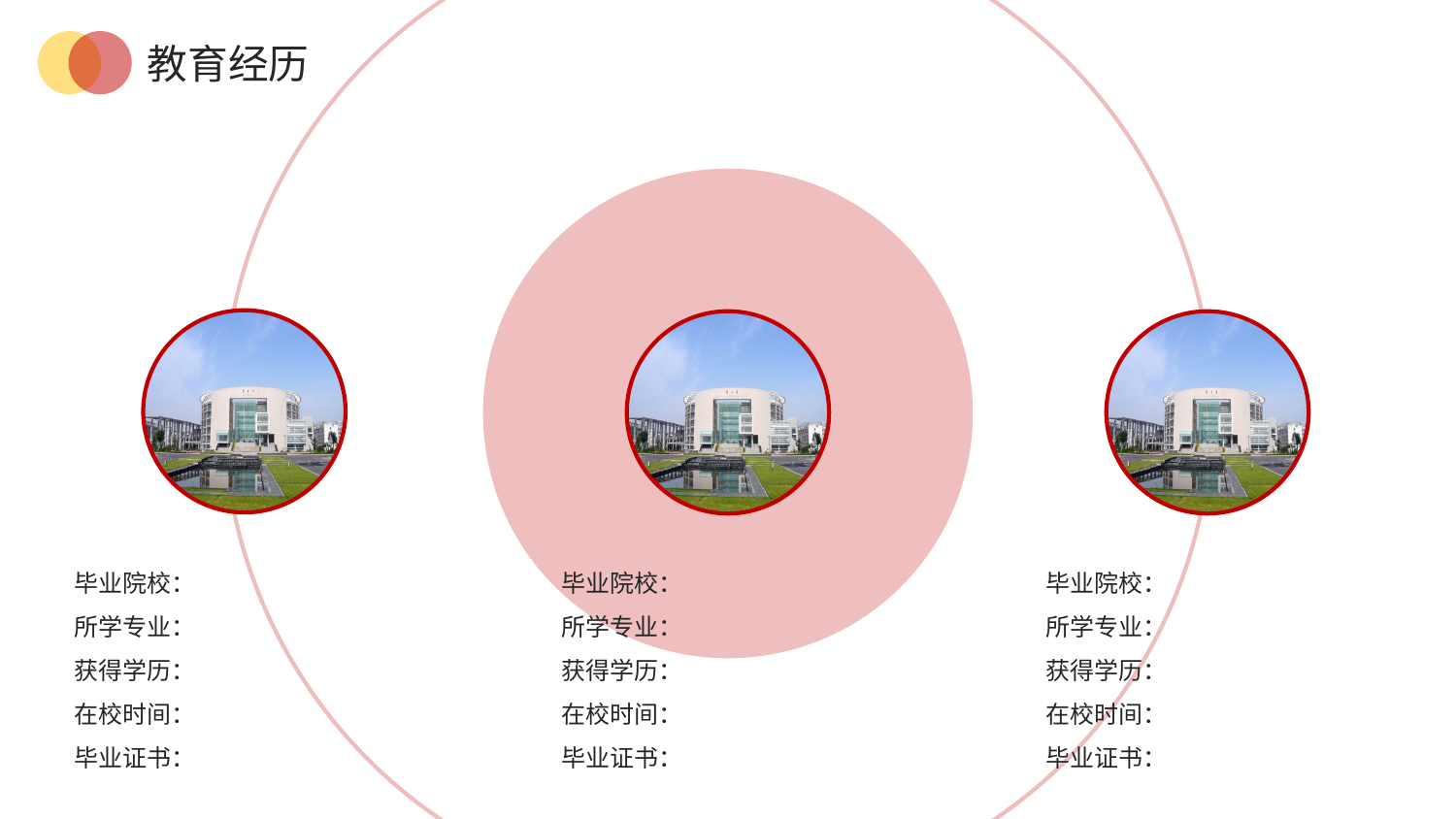

教育经历

毕业院校：
所学专业：
获得学历：
在校时间：
毕业证书：
毕业院校：
所学专业：
获得学历：
在校时间：
毕业证书：
毕业院校：
所学专业：
获得学历：
在校时间：
毕业证书：